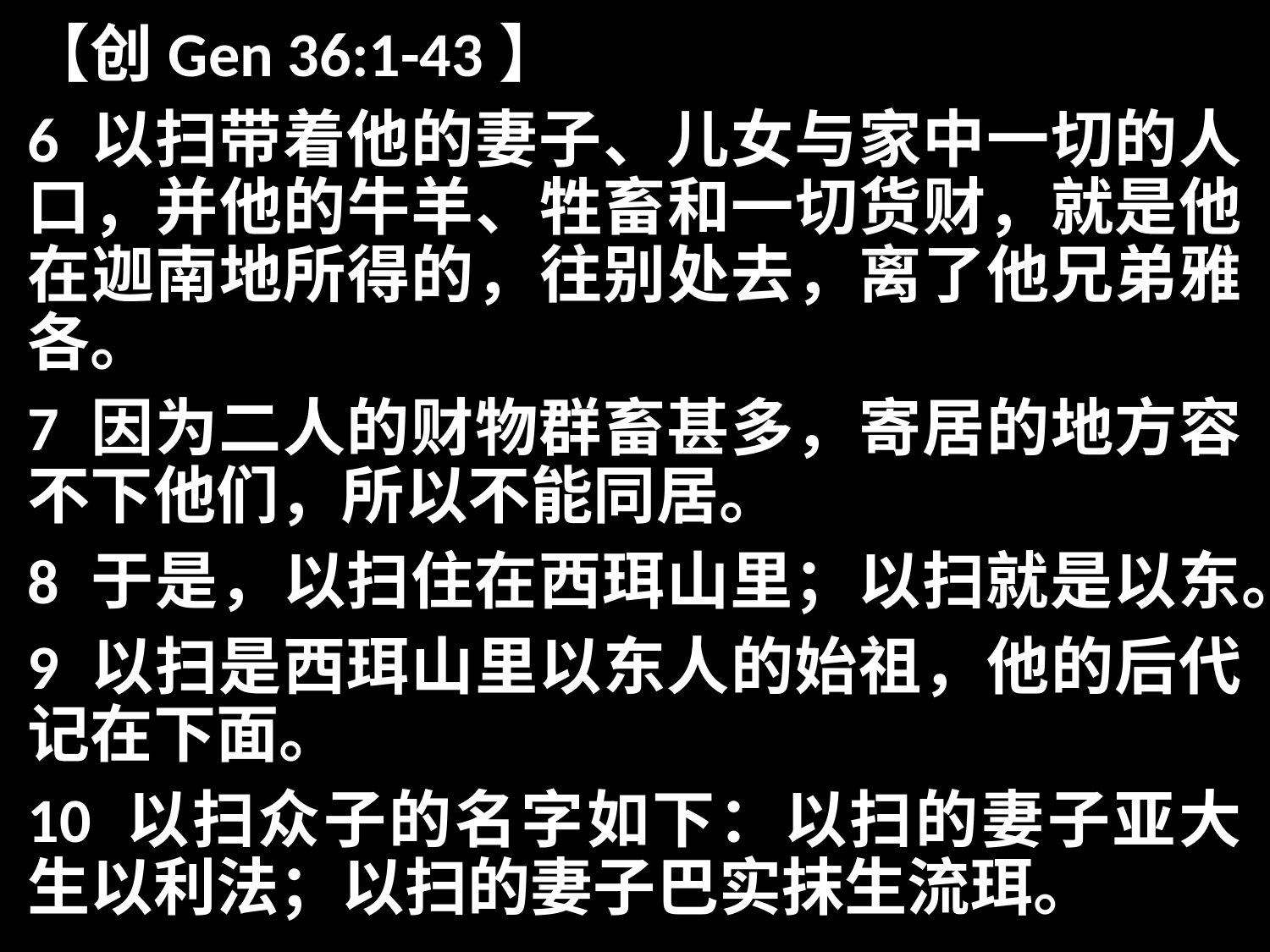

【创Gen 36:1-43】
6 以扫带着他的妻子、儿女与家中一切的人口，并他的牛羊、牲畜和一切货财，就是他在迦南地所得的，往别处去，离了他兄弟雅各。
7 因为二人的财物群畜甚多，寄居的地方容不下他们，所以不能同居。
8 于是，以扫住在西珥山里；以扫就是以东。
9 以扫是西珥山里以东人的始祖，他的后代记在下面。
10 以扫众子的名字如下：以扫的妻子亚大生以利法；以扫的妻子巴实抹生流珥。